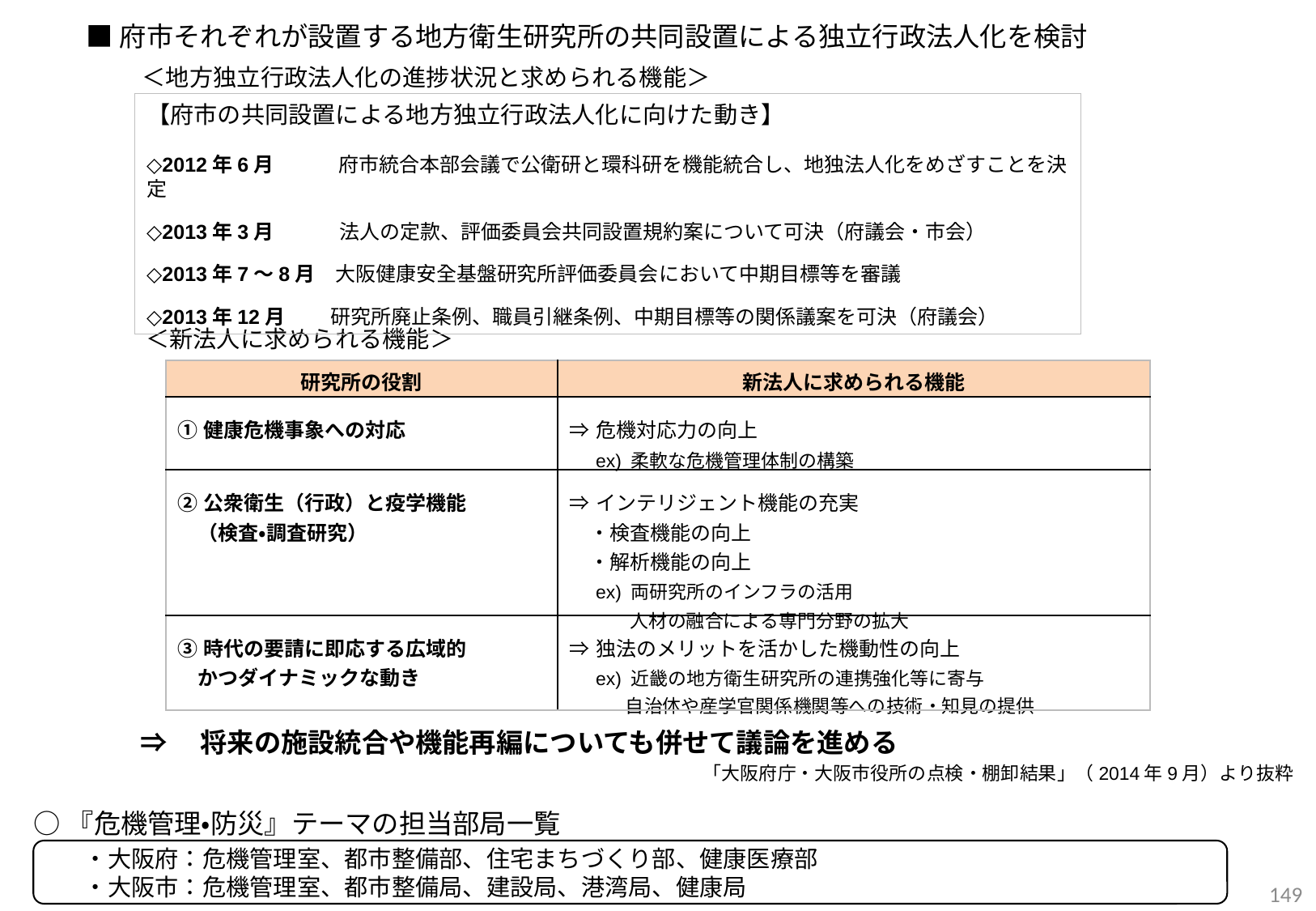

■府市それぞれが設置する地方衛生研究所の共同設置による独立行政法人化を検討
＜地方独立行政法人化の進捗状況と求められる機能＞
【府市の共同設置による地方独立行政法人化に向けた動き】

◇2012年6月　 　　府市統合本部会議で公衛研と環科研を機能統合し、地独法人化をめざすことを決定

◇2013年3月 　　　法人の定款、評価委員会共同設置規約案について可決（府議会・市会）

◇2013年7～8月　大阪健康安全基盤研究所評価委員会において中期目標等を審議

◇2013年12月 　　研究所廃止条例、職員引継条例、中期目標等の関係議案を可決（府議会）
＜新法人に求められる機能＞
| 研究所の役割 | 新法人に求められる機能 |
| --- | --- |
| ①健康危機事象への対応 | ⇒危機対応力の向上 　ex) 柔軟な危機管理体制の構築 |
| ②公衆衛生（行政）と疫学機能　 　（検査・調査研究） | ⇒インテリジェント機能の充実 　・検査機能の向上 　・解析機能の向上 　ex) 両研究所のインフラの活用 　　　人材の融合による専門分野の拡大 |
| ③時代の要請に即応する広域的 　かつダイナミックな動き | ⇒独法のメリットを活かした機動性の向上 　ex) 近畿の地方衛生研究所の連携強化等に寄与 　　　自治体や産学官関係機関等への技術・知見の提供 |
⇒　将来の施設統合や機能再編についても併せて議論を進める
「大阪府庁・大阪市役所の点検・棚卸結果」（2014年9月）より抜粋
○『危機管理・防災』テーマの担当部局一覧
・大阪府：危機管理室、都市整備部、住宅まちづくり部、健康医療部
・大阪市：危機管理室、都市整備局、建設局、港湾局、健康局
149